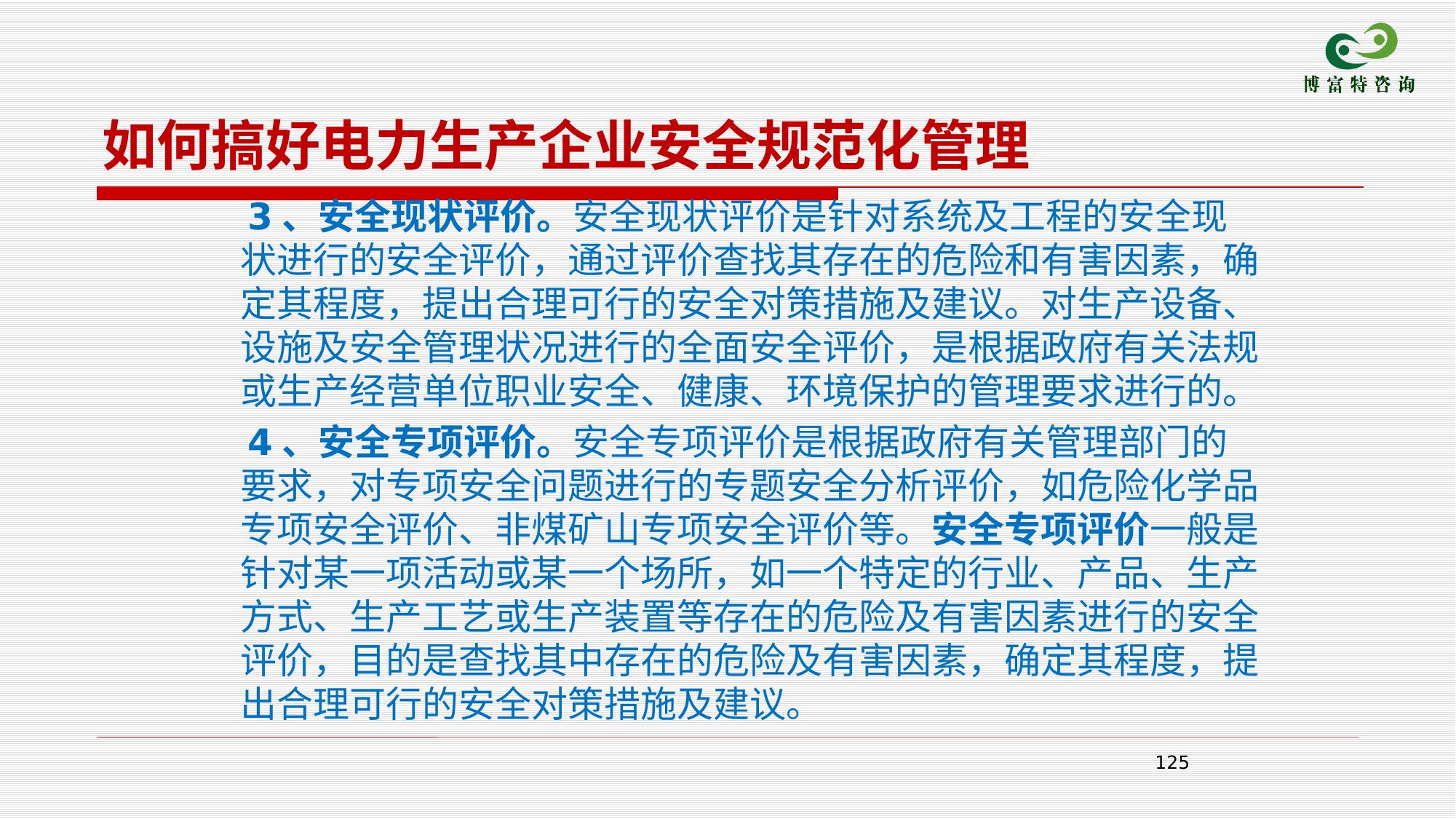

如何搞好电力生产企业安全规范化管理
     3、安全现状评价。安全现状评价是针对系统及工程的安全现状进行的安全评价，通过评价查找其存在的危险和有害因素，确定其程度，提出合理可行的安全对策措施及建议。对生产设备、设施及安全管理状况进行的全面安全评价，是根据政府有关法规或生产经营单位职业安全、健康、环境保护的管理要求进行的。
     4、安全专项评价。安全专项评价是根据政府有关管理部门的要求，对专项安全问题进行的专题安全分析评价，如危险化学品专项安全评价、非煤矿山专项安全评价等。安全专项评价一般是针对某一项活动或某一个场所，如一个特定的行业、产品、生产方式、生产工艺或生产装置等存在的危险及有害因素进行的安全评价，目的是查找其中存在的危险及有害因素，确定其程度，提出合理可行的安全对策措施及建议。

125